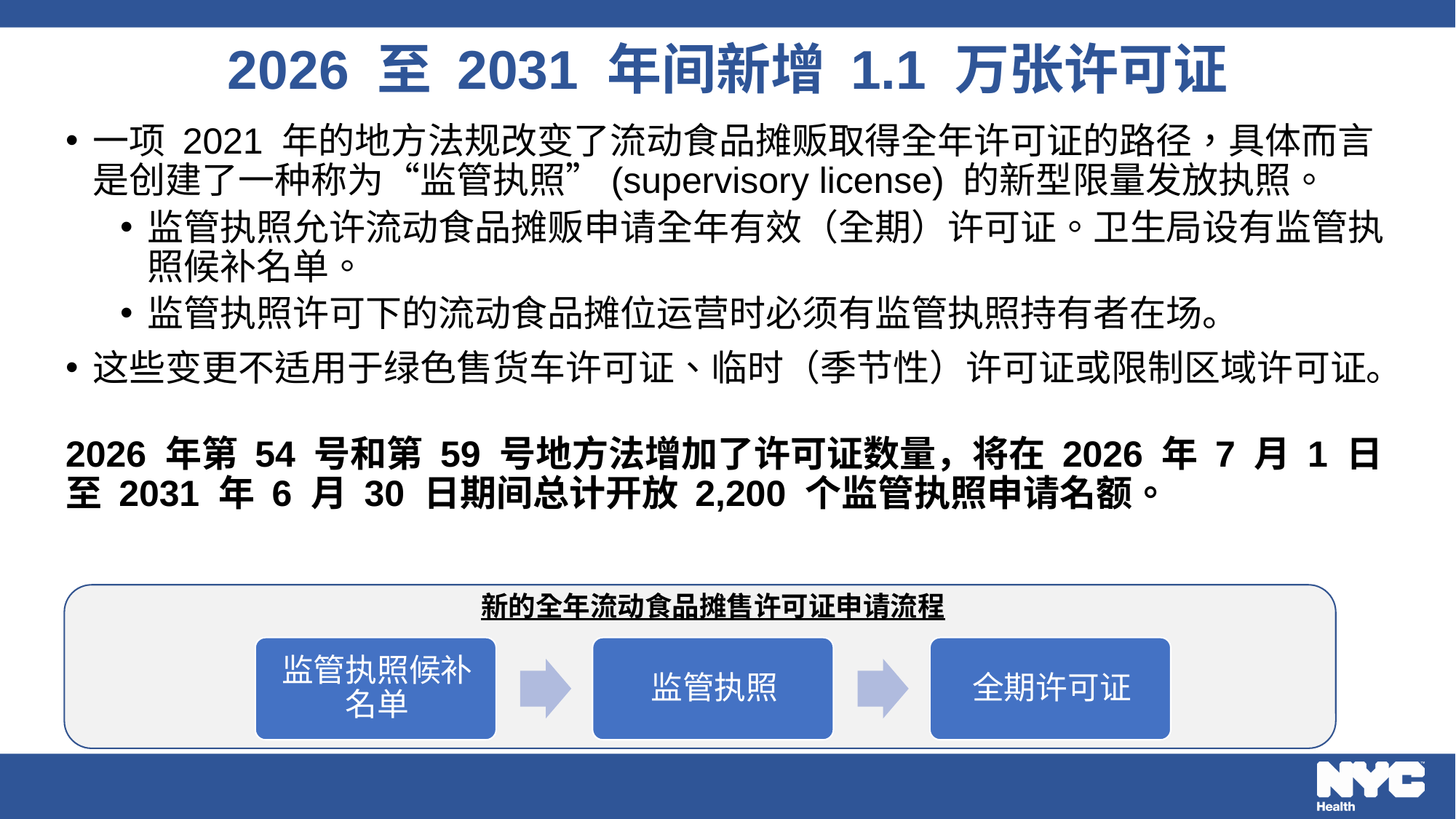

# 2026 至 2031 年间新增 1.1 万张许可证
一项 2021 年的地方法规改变了流动食品摊贩取得全年许可证的路径，具体而言是创建了一种称为“监管执照”(supervisory license) 的新型限量发放执照。
监管执照允许流动食品摊贩申请全年有效（全期）许可证。卫生局设有监管执照候补名单。
监管执照许可下的流动食品摊位运营时必须有监管执照持有者在场。
这些变更不适用于绿色售货车许可证、临时（季节性）许可证或限制区域许可证。

2026 年第 54 号和第 59 号地方法增加了许可证数量，将在 2026 年 7 月 1 日至 2031 年 6 月 30 日期间总计开放 2,200 个监管执照申请名额。
新的全年流动食品摊售许可证申请流程

监管执照候补名单

监管执照

全期许可证